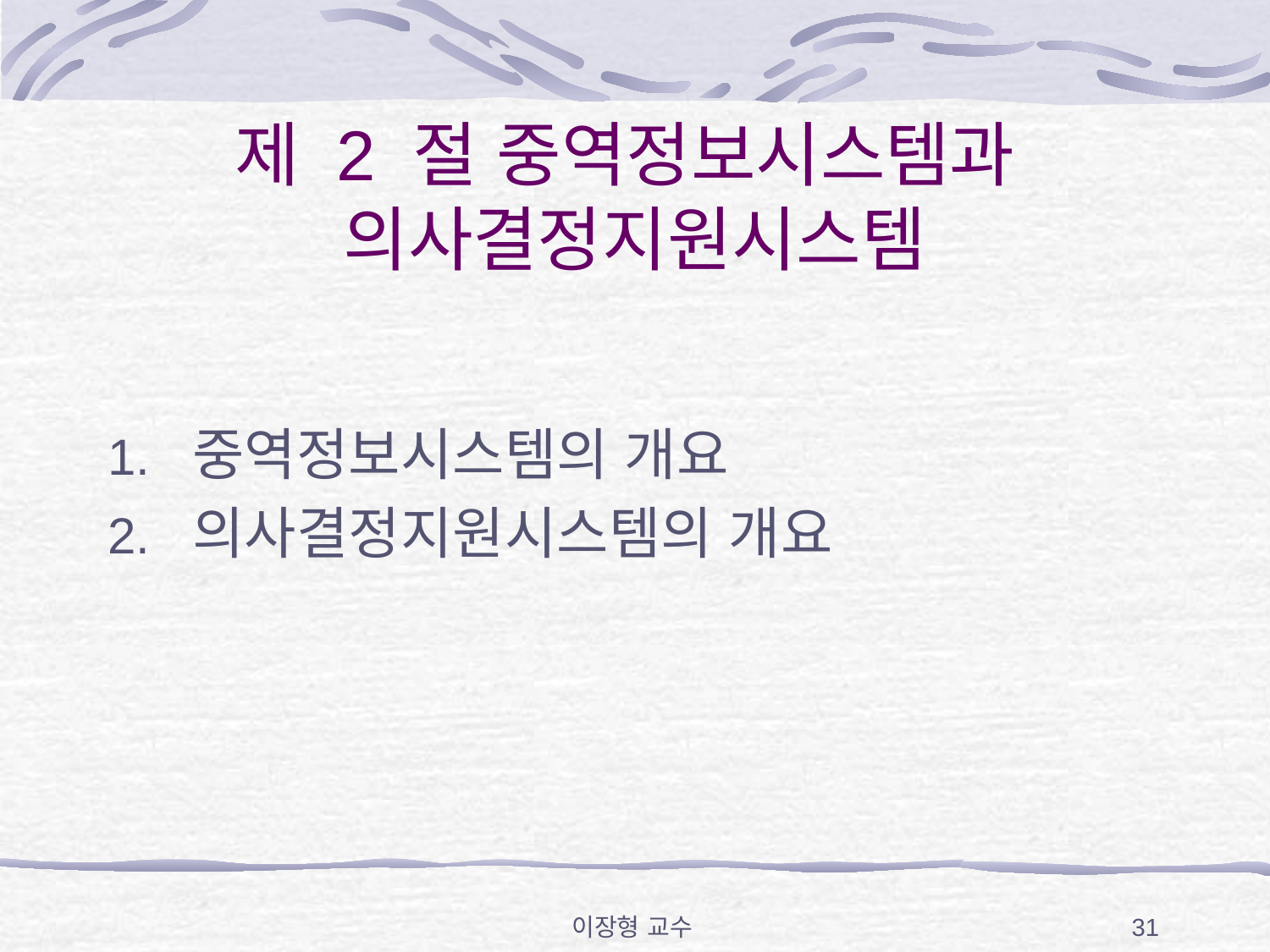

# 제 2 절 중역정보시스템과 의사결정지원시스템
중역정보시스템의 개요
의사결정지원시스템의 개요
이장형 교수
31